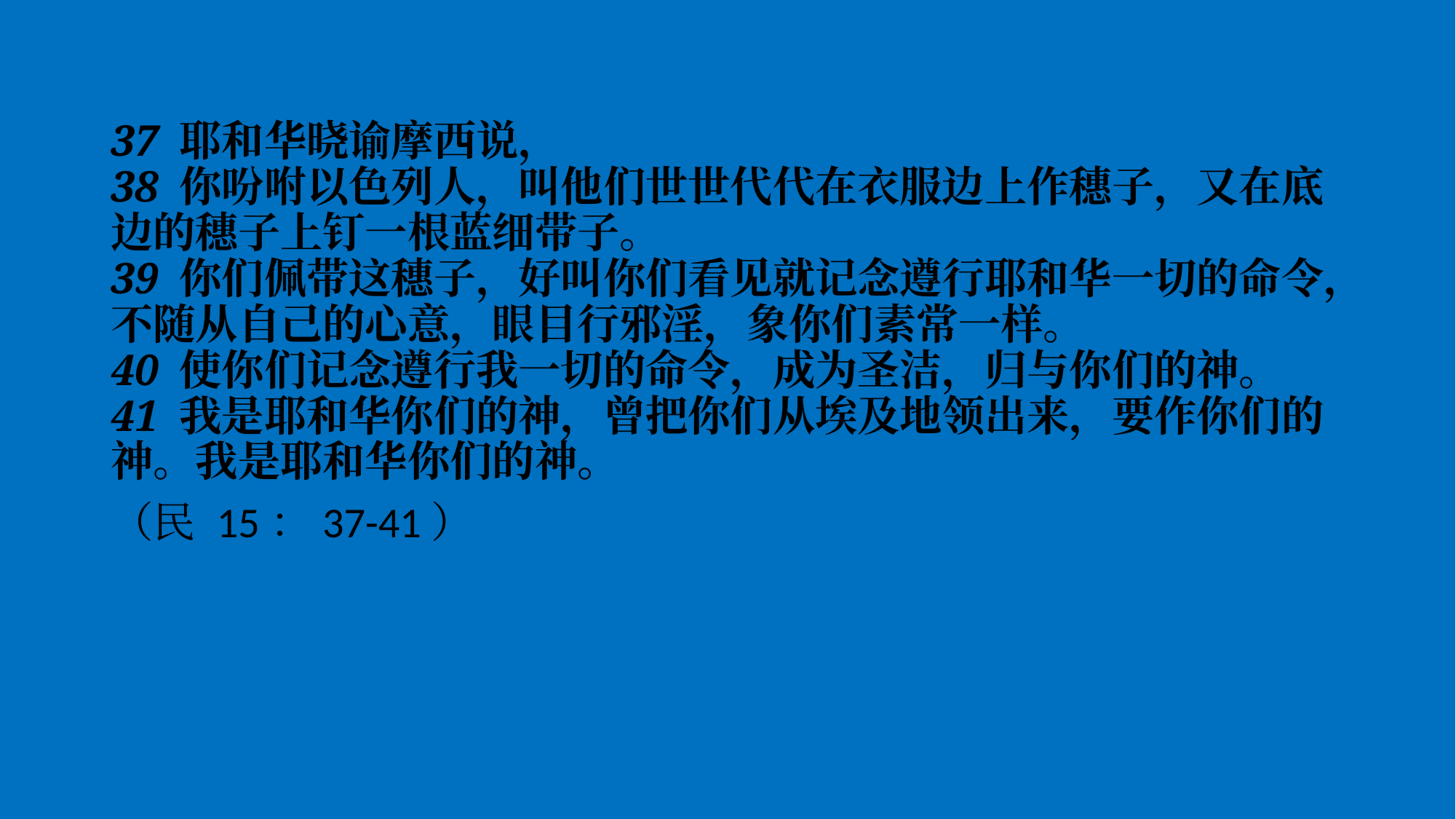

#
37 耶和华晓谕摩西说，
38 你吩咐以色列人，叫他们世世代代在衣服边上作穗子，又在底边的穗子上钉一根蓝细带子。
39 你们佩带这穗子，好叫你们看见就记念遵行耶和华一切的命令，不随从自己的心意，眼目行邪淫，象你们素常一样。
40 使你们记念遵行我一切的命令，成为圣洁，归与你们的神。
41 我是耶和华你们的神，曾把你们从埃及地领出来，要作你们的神。我是耶和华你们的神。
（民 15：37-41）